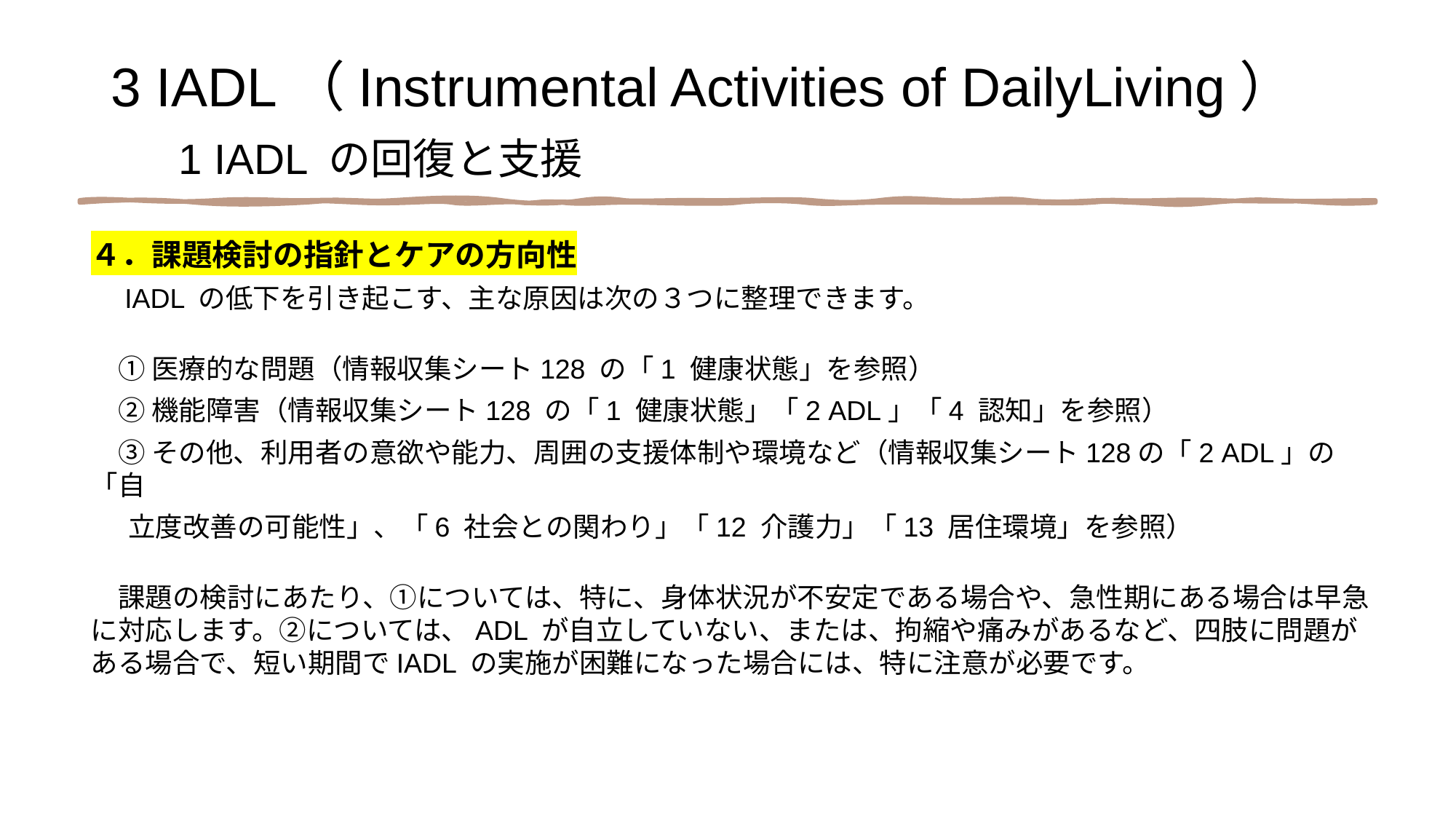

3 IADL（Instrumental Activities of DailyLiving）
　1 IADL の回復と支援

４．課題検討の指針とケアの方向性
　IADL の低下を引き起こす、主な原因は次の３つに整理できます。

　① 医療的な問題（情報収集シート128 の「1 健康状態」を参照）
　② 機能障害（情報収集シート128 の「1 健康状態」「2 ADL」「4 認知」を参照）
　③ その他、利用者の意欲や能力、周囲の支援体制や環境など（情報収集シート128の「2 ADL」の「自
     立度改善の可能性」、「6 社会との関わり」「12 介護力」「13 居住環境」を参照）

　課題の検討にあたり、①については、特に、身体状況が不安定である場合や、急性期にある場合は早急に対応します。②については、ADL が自立していない、または、拘縮や痛みがあるなど、四肢に問題がある場合で、短い期間でIADL の実施が困難になった場合には、特に注意が必要です。